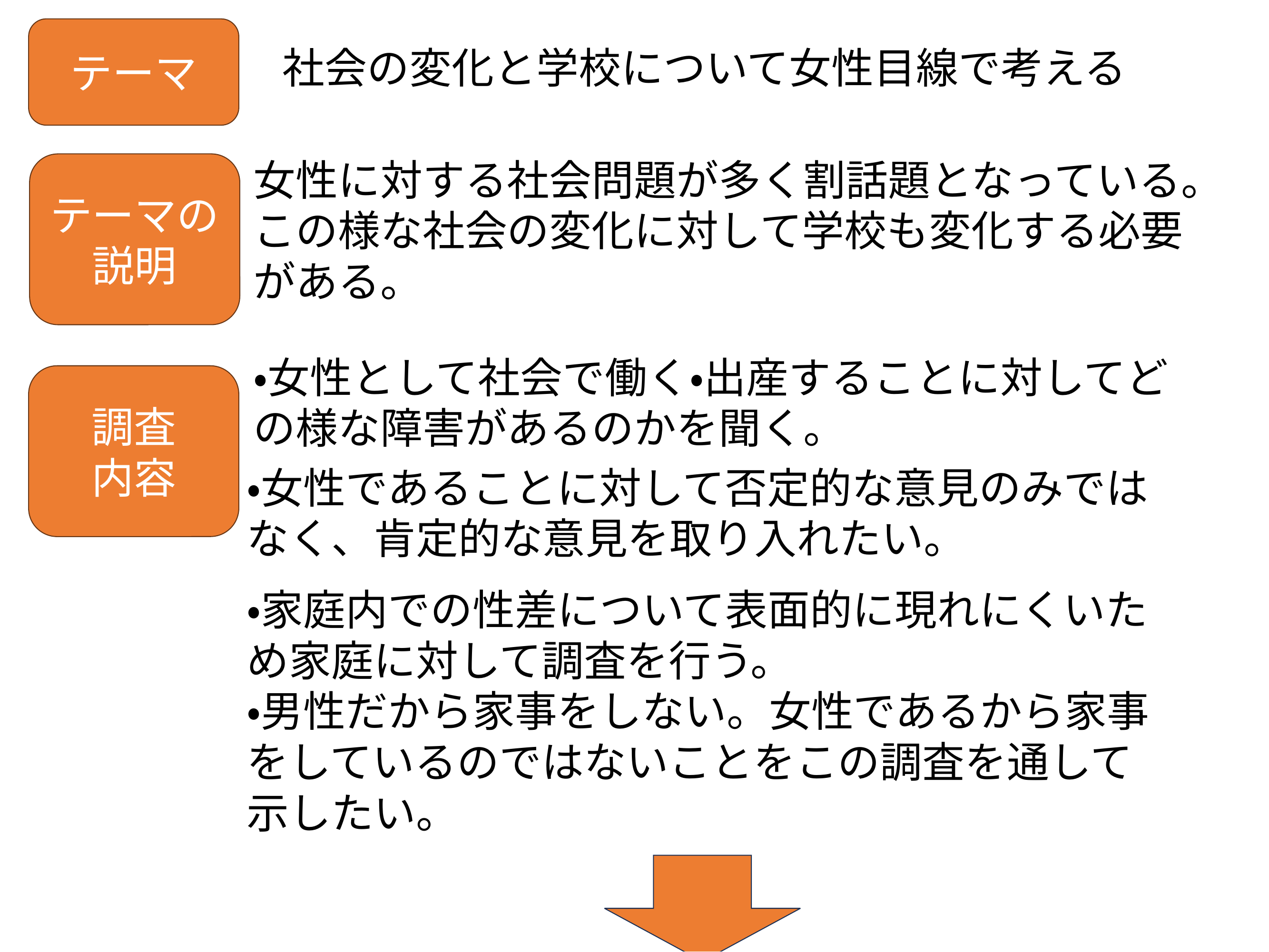

テーマ
  社会の変化と学校について女性目線で考える
女性に対する社会問題が多く割話題となっている。この様な社会の変化に対して学校も変化する必要がある。
テーマの説明
・女性として社会で働く・出産することに対してどの様な障害があるのかを聞く。
調査
内容
・女性であることに対して否定的な意見のみではなく、肯定的な意見を取り入れたい。
・家庭内での性差について表面的に現れにくいため家庭に対して調査を行う。
・男性だから家事をしない。女性であるから家事をしているのではないことをこの調査を通して示したい。